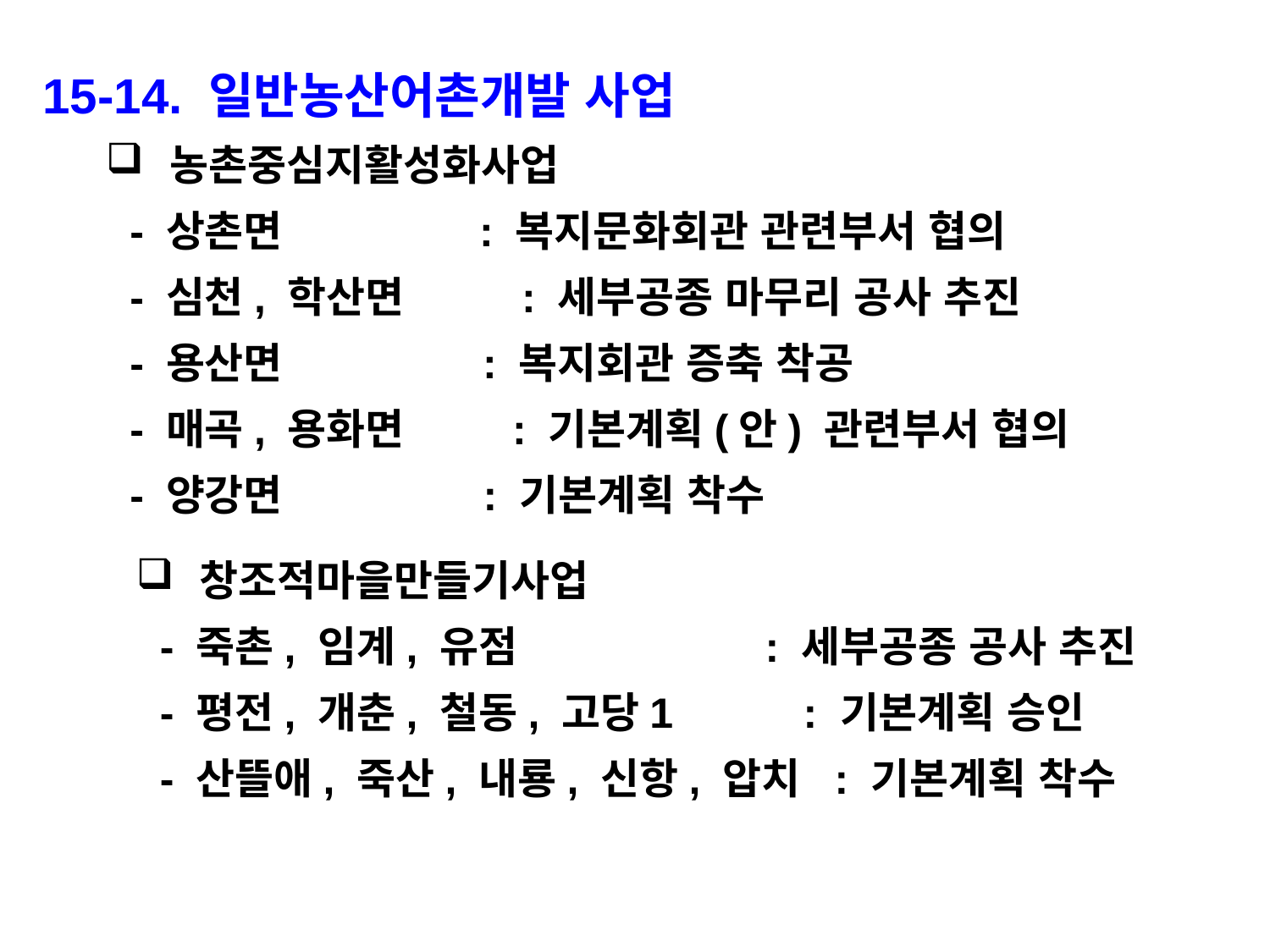

15-14. 일반농산어촌개발 사업
농촌중심지활성화사업
  - 상촌면                                                : 복지문화회관 관련부서 협의
  - 심천, 학산면         : 세부공종 마무리 공사 추진
  - 용산면                                           : 복지회관 증축 착공
  - 매곡, 용화면                        : 기본계획(안) 관련부서 협의
  - 양강면                                                 : 기본계획 착수

창조적마을만들기사업
  - 죽촌, 임계, 유점                    : 세부공종 공사 추진
  - 평전, 개춘, 철동, 고당1           : 기본계획 승인
  - 산뜰애, 죽산, 내룡, 신항, 압치  : 기본계획 착수